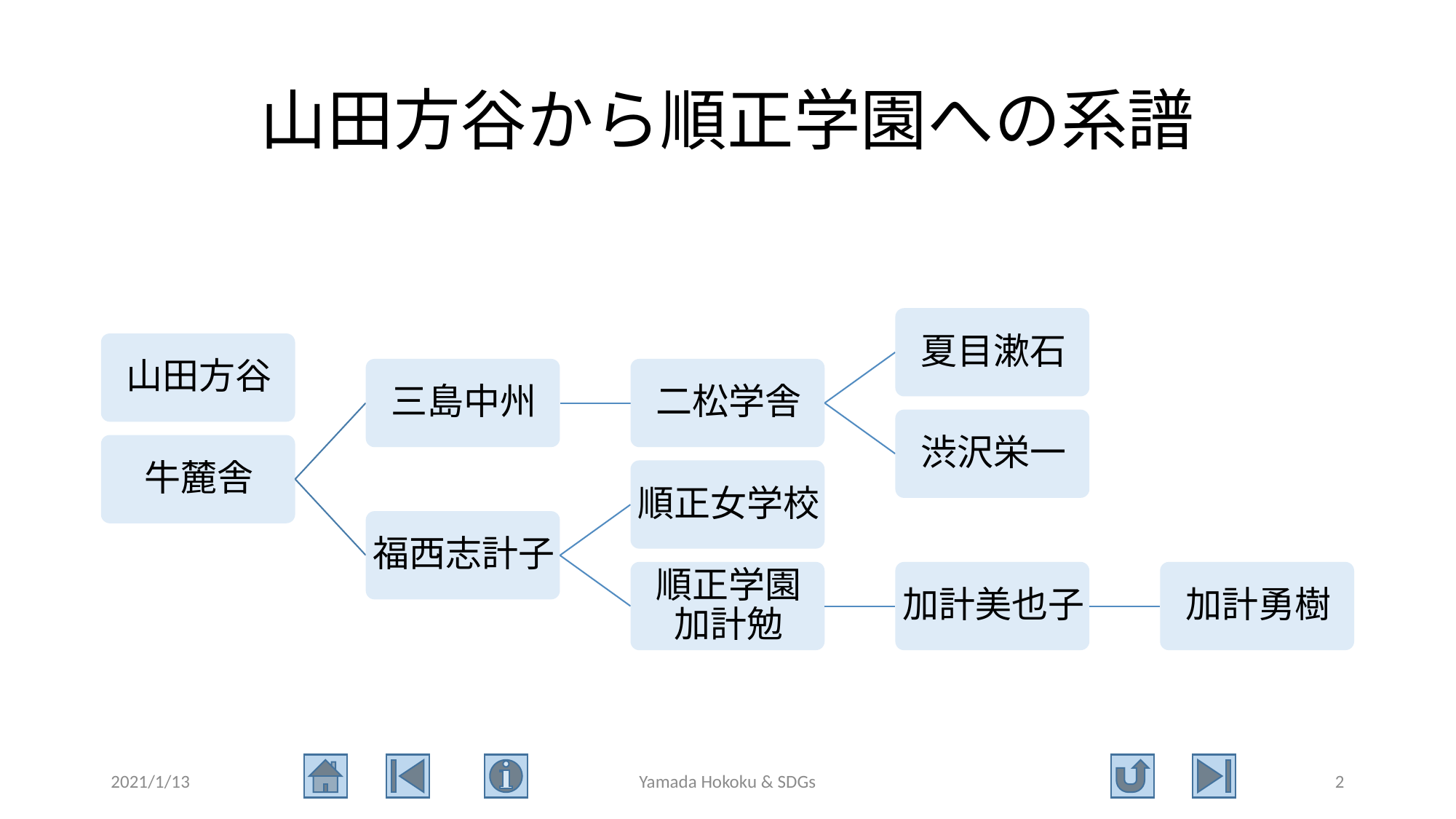

# 山田方谷から順正学園への系譜
山田方谷
牛麓舎

三島中州

二松学舎

夏目漱石

渋沢栄一

福西志計子

順正女学校

順正学園
加計勉

加計美也子

加計勇樹
2021/1/13
Yamada Hokoku & SDGs
2